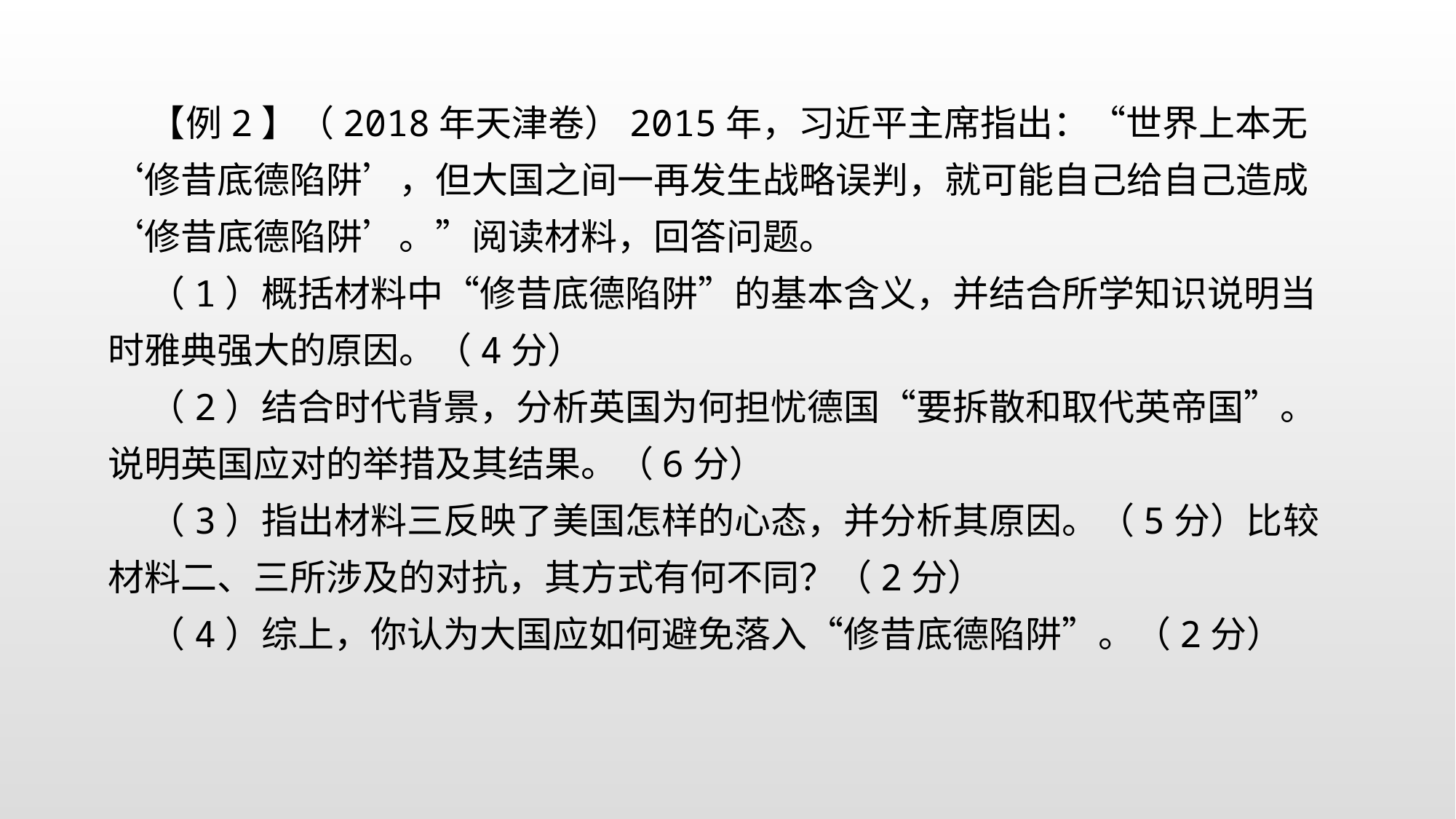

【例2】（2018年天津卷）2015年，习近平主席指出：“世界上本无‘修昔底德陷阱’，但大国之间一再发生战略误判，就可能自己给自己造成‘修昔底德陷阱’。”阅读材料，回答问题。
    （1）概括材料中“修昔底德陷阱”的基本含义，并结合所学知识说明当时雅典强大的原因。（4分）
    （2）结合时代背景，分析英国为何担忧德国“要拆散和取代英帝国”。说明英国应对的举措及其结果。（6分）
    （3）指出材料三反映了美国怎样的心态，并分析其原因。（5分）比较材料二、三所涉及的对抗，其方式有何不同？（2分）
    （4）综上，你认为大国应如何避免落入“修昔底德陷阱”。（2分）